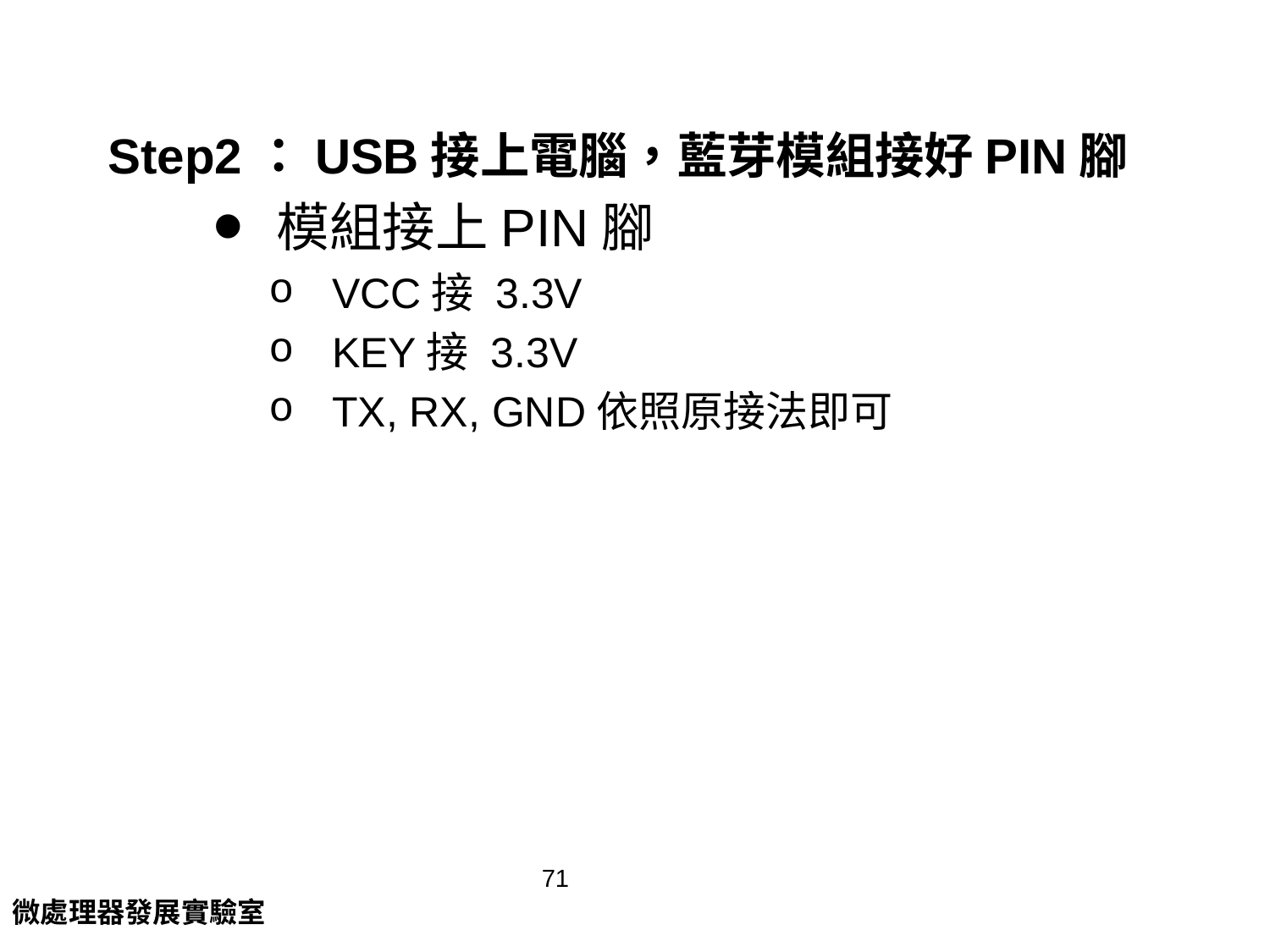

# Step2：USB接上電腦，藍芽模組接好PIN腳
模組接上PIN腳
VCC接 3.3V
KEY接 3.3V
TX, RX, GND依照原接法即可

71
微處理器發展實驗室